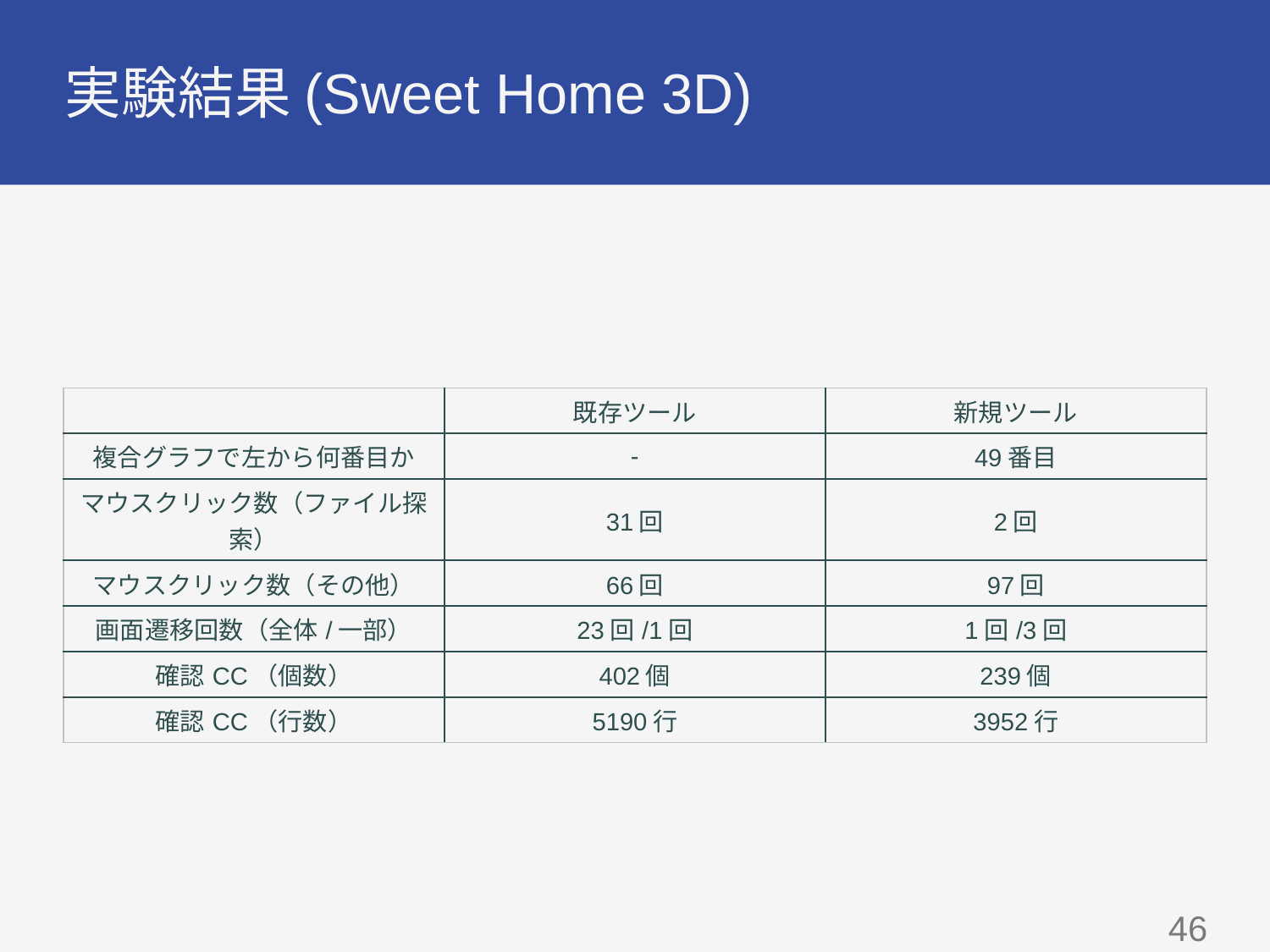

# 実験結果(Sweet Home 3D)
|  | 既存ツール | 新規ツール |
| --- | --- | --- |
| 複合グラフで左から何番目か | - | 49番目 |
| マウスクリック数（ファイル探索） | 31回 | 2回 |
| マウスクリック数（その他） | 66回 | 97回 |
| 画面遷移回数（全体/一部） | 23回/1回 | 1回/3回 |
| 確認CC（個数） | 402個 | 239個 |
| 確認CC（行数） | 5190行 | 3952行 |
46